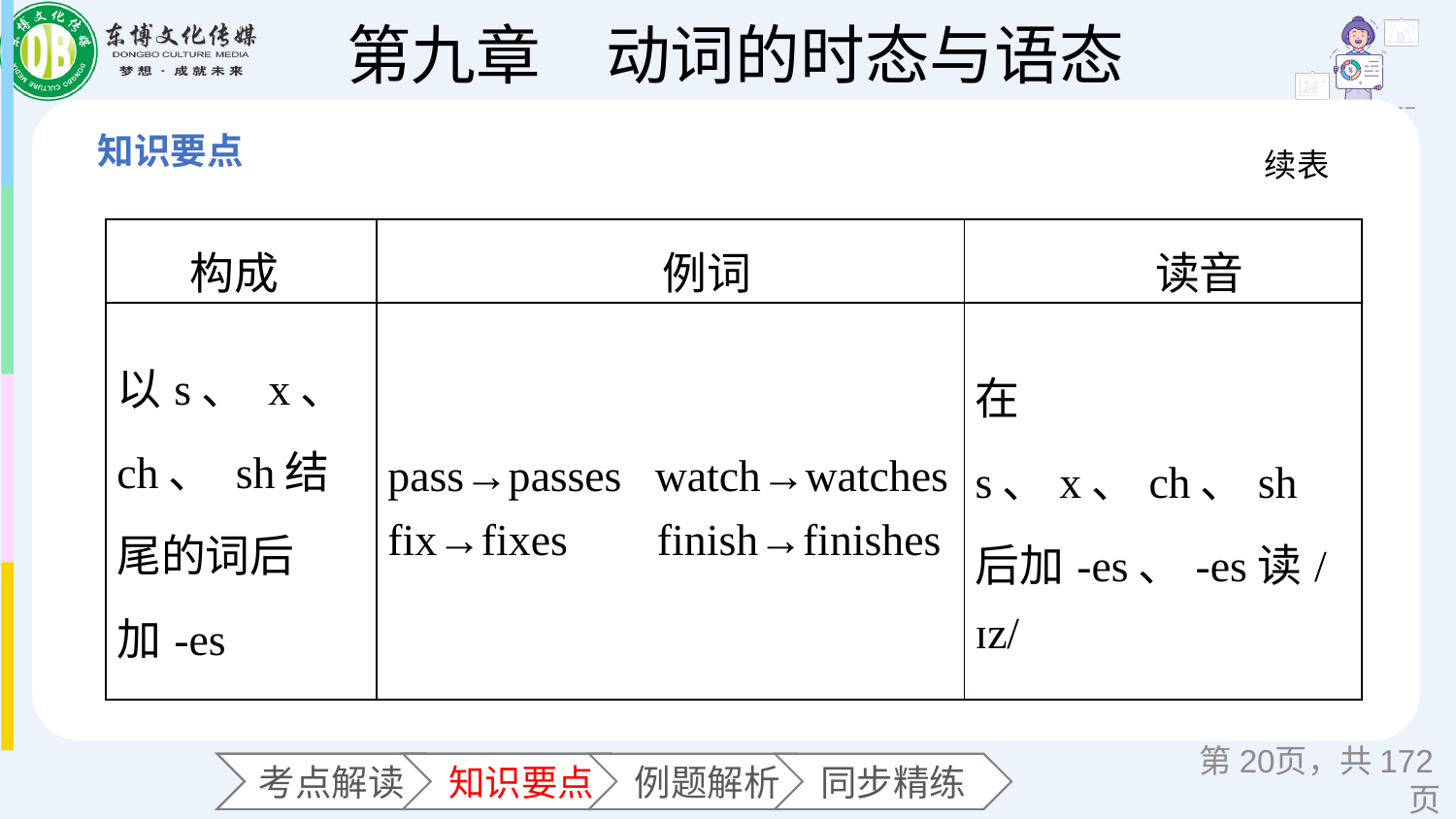

续表
| 构成 | 例词 | 读音 |
| --- | --- | --- |
| 以s、 x、 ch、 sh结尾的词后加-es | pass→passes watch→watches fix→fixes finish→finishes | 在s、x、ch、sh后加-es、-es读/ɪz/ |
第20页，共172页